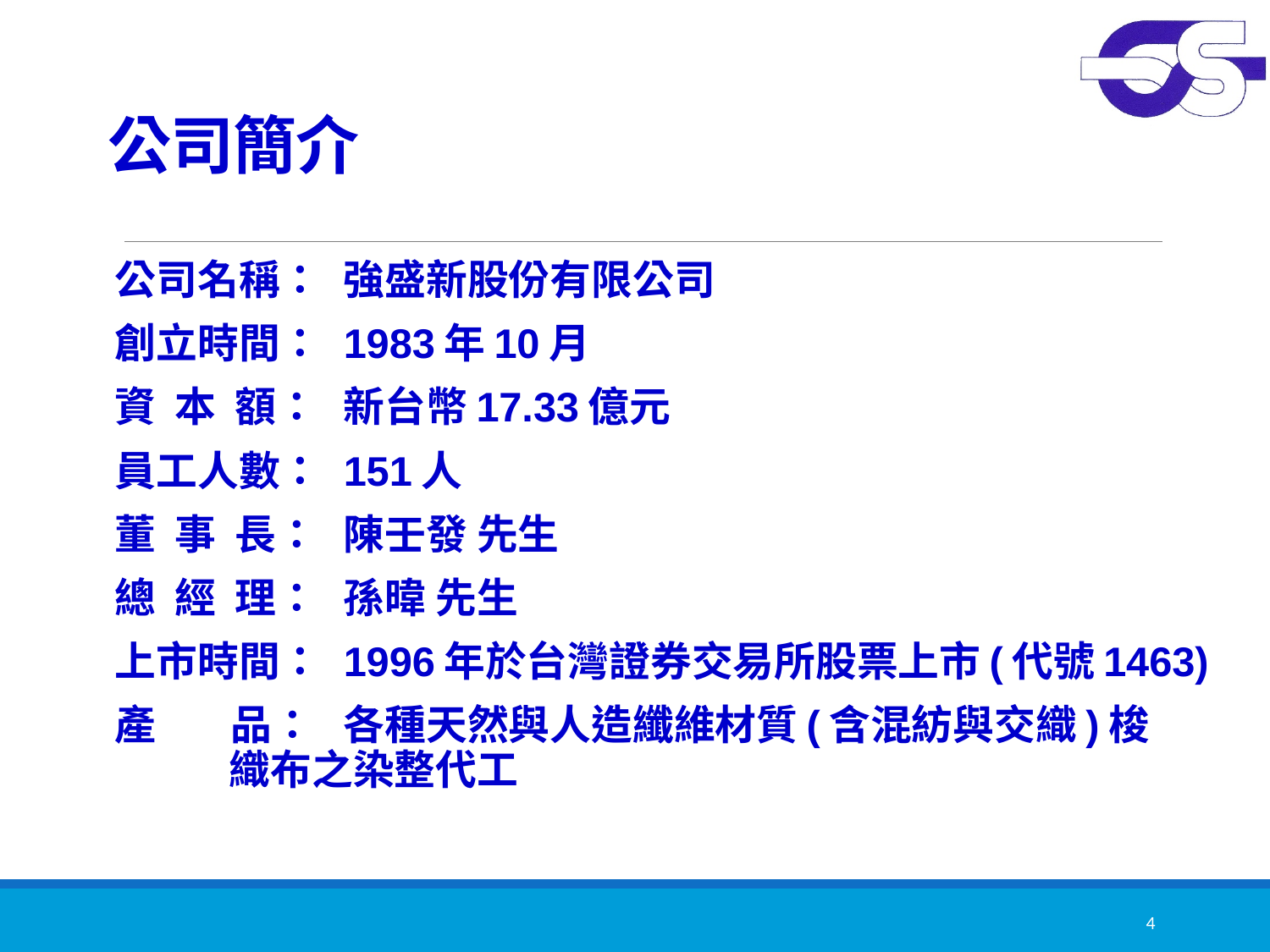

# 公司簡介
公司名稱：	強盛新股份有限公司
創立時間：	1983年10月
資  本  額：	新台幣17.33億元
員工人數：	151人
董  事  長：	陳壬發 先生
總  經  理：	孫暐 先生
上市時間：	1996年於台灣證券交易所股票上市(代號1463)
產        品：	各種天然與人造纖維材質(含混紡與交織)梭	織布之染整代工
4